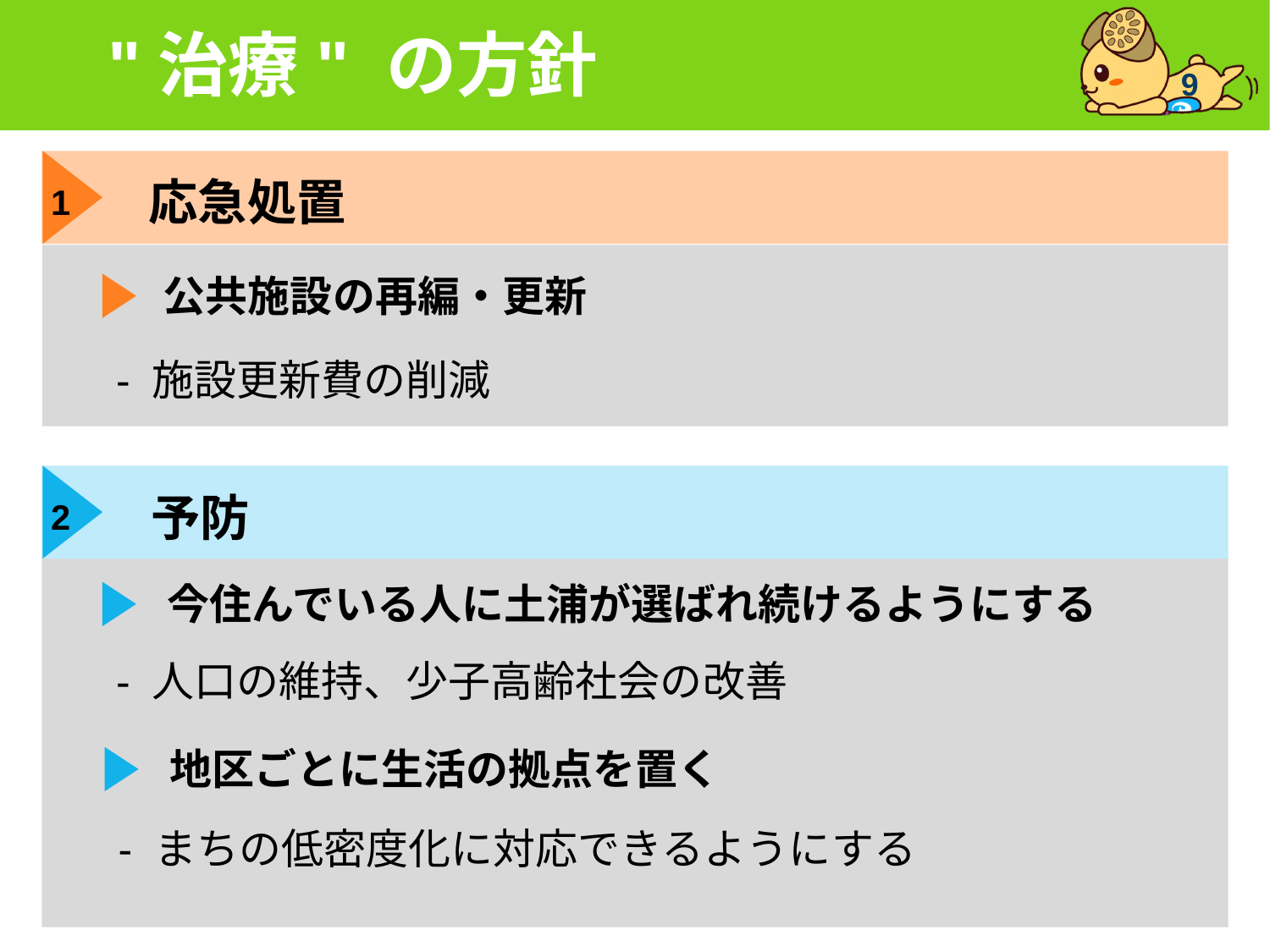

# "治療" の方針
9

1

応急処置

公共施設の再編・更新

- 施設更新費の削減

2
予防

今住んでいる人に土浦が選ばれ続けるようにする

- 人口の維持、少子高齢社会の改善
地区ごとに生活の拠点を置く

- まちの低密度化に対応できるようにする
9